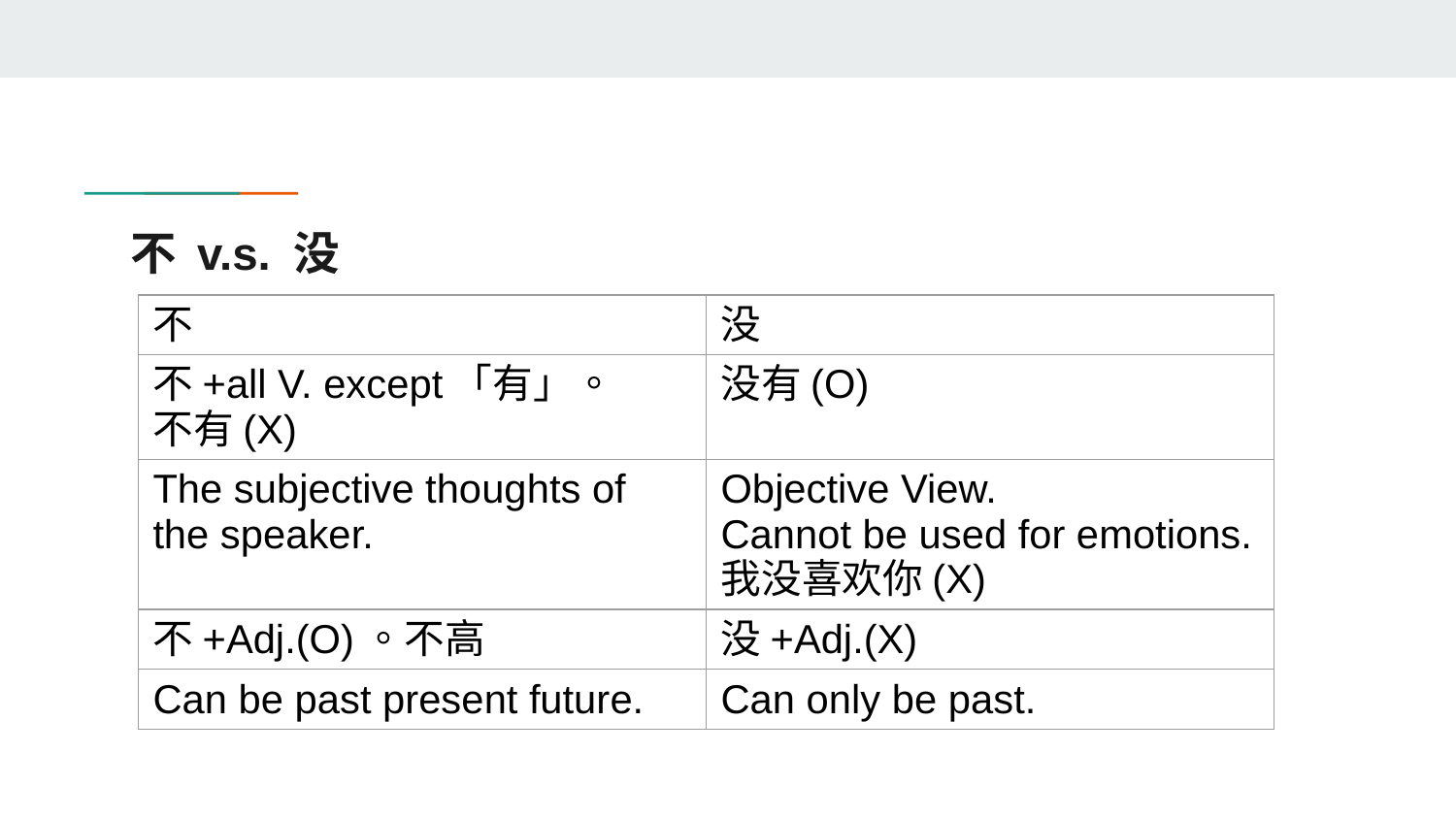

# 不 v.s. 没
| 不 | 没 |
| --- | --- |
| 不+all V. except「有」。 不有(X) | 没有(O) |
| The subjective thoughts of the speaker. | Objective View. Cannot be used for emotions. 我没喜欢你(X) |
| 不+Adj.(O)。不高 | 没+Adj.(X) |
| Can be past present future. | Can only be past. |